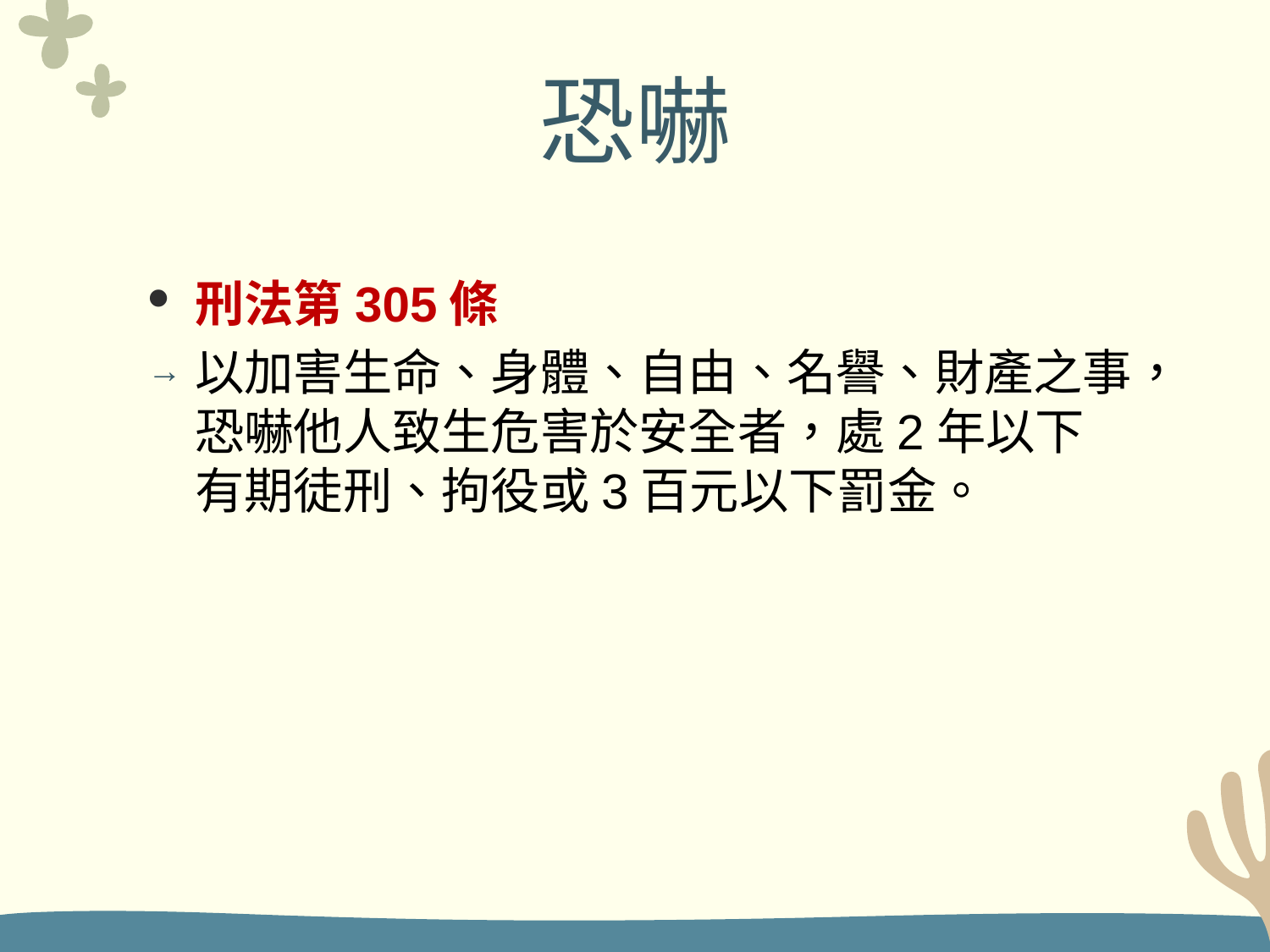

# 恐嚇

刑法第305條
以加害生命、身體、自由、名譽、財產之事，恐嚇他人致生危害於安全者，處2年以下有期徒刑、拘役或3百元以下罰金。